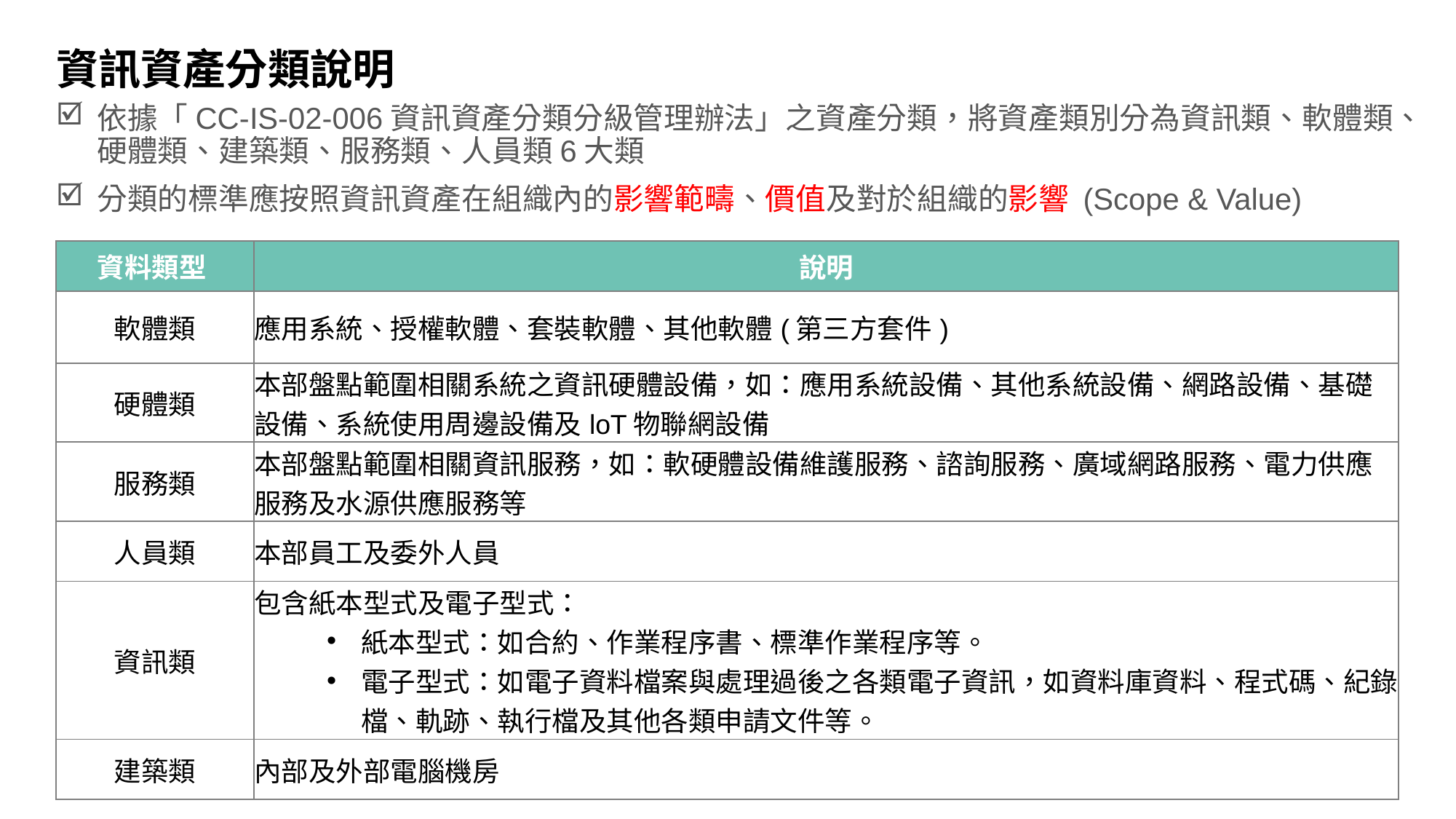

# 資訊資產分類說明
依據「CC-IS-02-006資訊資產分類分級管理辦法」之資產分類，將資產類別分為資訊類、軟體類、硬體類、建築類、服務類、人員類6大類
分類的標準應按照資訊資產在組織內的影響範疇、價值及對於組織的影響 (Scope & Value)

| 資料類型 | 說明 |
| --- | --- |
| 軟體類 | 應用系統、授權軟體、套裝軟體、其他軟體(第三方套件) |
| 硬體類 | 本部盤點範圍相關系統之資訊硬體設備，如：應用系統設備、其他系統設備、網路設備、基礎設備、系統使用周邊設備及loT物聯網設備 |
| 服務類 | 本部盤點範圍相關資訊服務，如：軟硬體設備維護服務、諮詢服務、廣域網路服務、電力供應服務及水源供應服務等 |
| 人員類 | 本部員工及委外人員 |
| 資訊類 | 包含紙本型式及電子型式： 紙本型式：如合約、作業程序書、標準作業程序等。 電子型式：如電子資料檔案與處理過後之各類電子資訊，如資料庫資料、程式碼、紀錄檔、軌跡、執行檔及其他各類申請文件等。 |
| 建築類 | 內部及外部電腦機房 |
P. 20